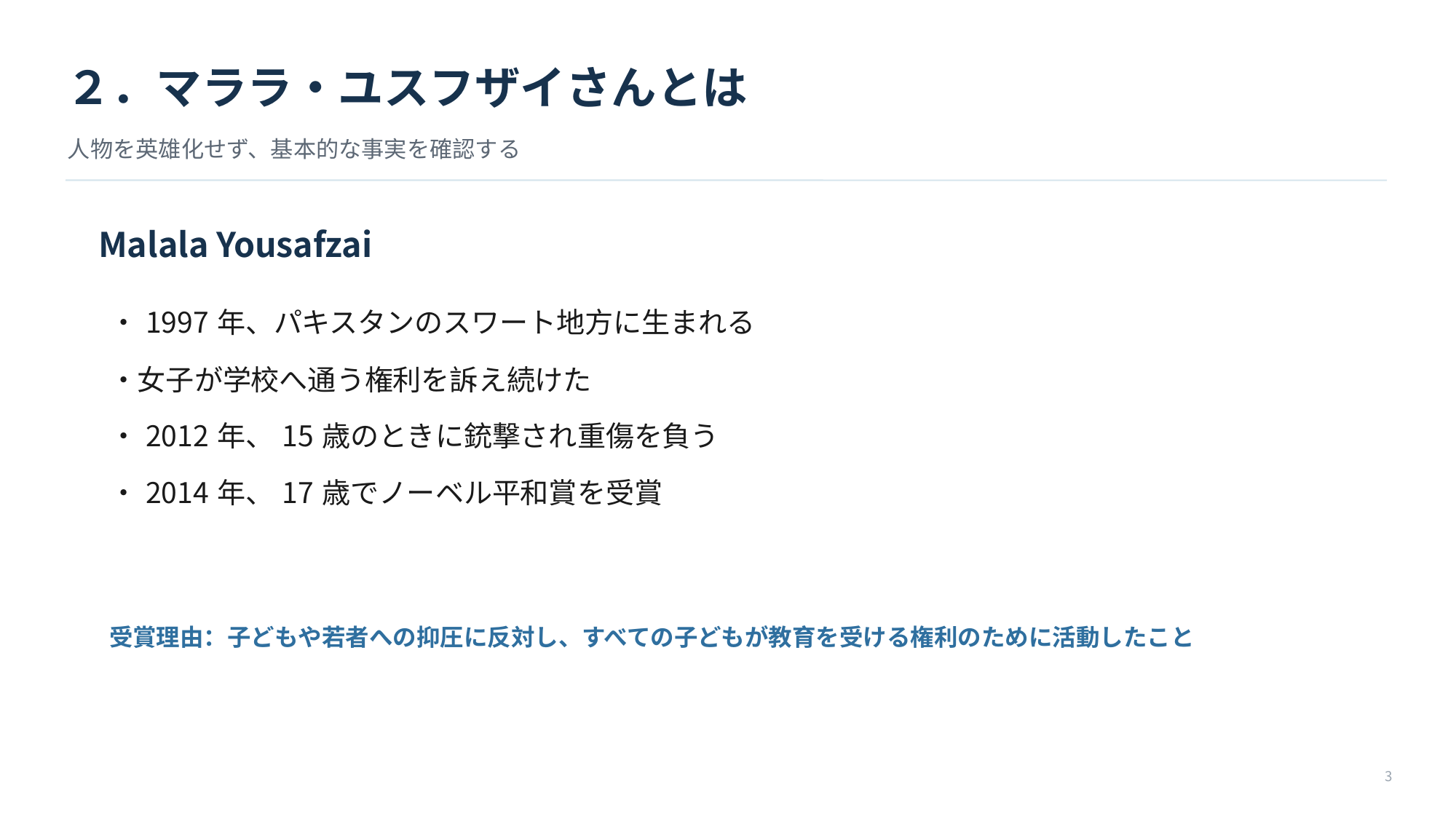

２．マララ・ユスフザイさんとは
人物を英雄化せず、基本的な事実を確認する

Malala Yousafzai
・1997年、パキスタンのスワート地方に生まれる
・女子が学校へ通う権利を訴え続けた
・2012年、15歳のときに銃撃され重傷を負う
・2014年、17歳でノーベル平和賞を受賞
受賞理由：子どもや若者への抑圧に反対し、すべての子どもが教育を受ける権利のために活動したこと
3